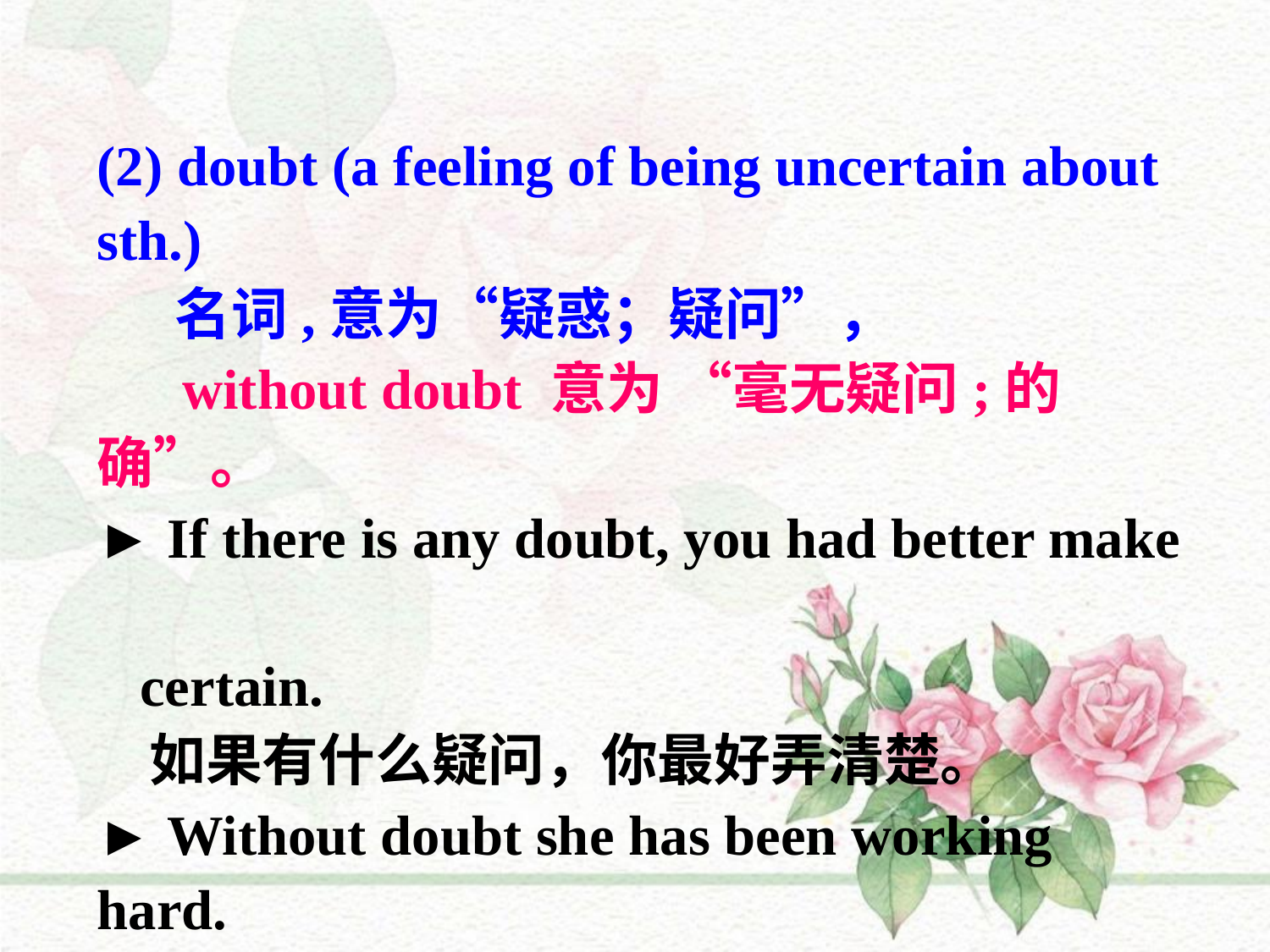

(2) doubt (a feeling of being uncertain about sth.)
     名词,意为“疑惑；疑问”，
      without doubt 意为 “毫无疑问;的确”。
► If there is any doubt, you had better make
   certain.
   如果有什么疑问，你最好弄清楚。
► Without doubt she has been working hard.
    她的确一直在努力工作。